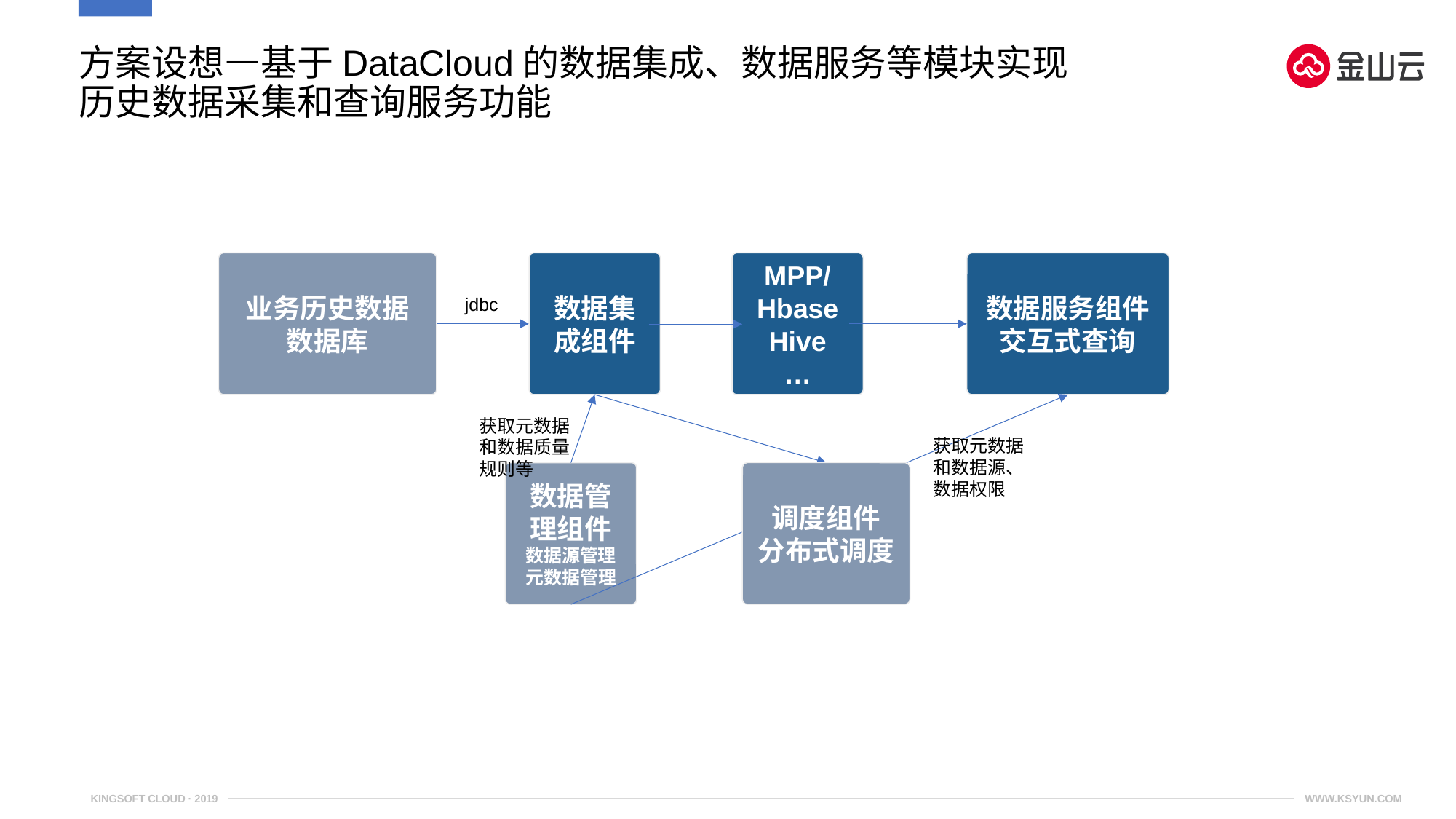

# 方案设想—基于DataCloud的数据集成、数据服务等模块实现历史数据采集和查询服务功能
业务历史数据
数据库
数据集成组件
MPP/
Hbase
Hive
…
数据服务组件
交互式查询
jdbc
获取元数据和数据质量规则等
获取元数据和数据源、数据权限
数据管理组件
数据源管理
元数据管理
调度组件
分布式调度